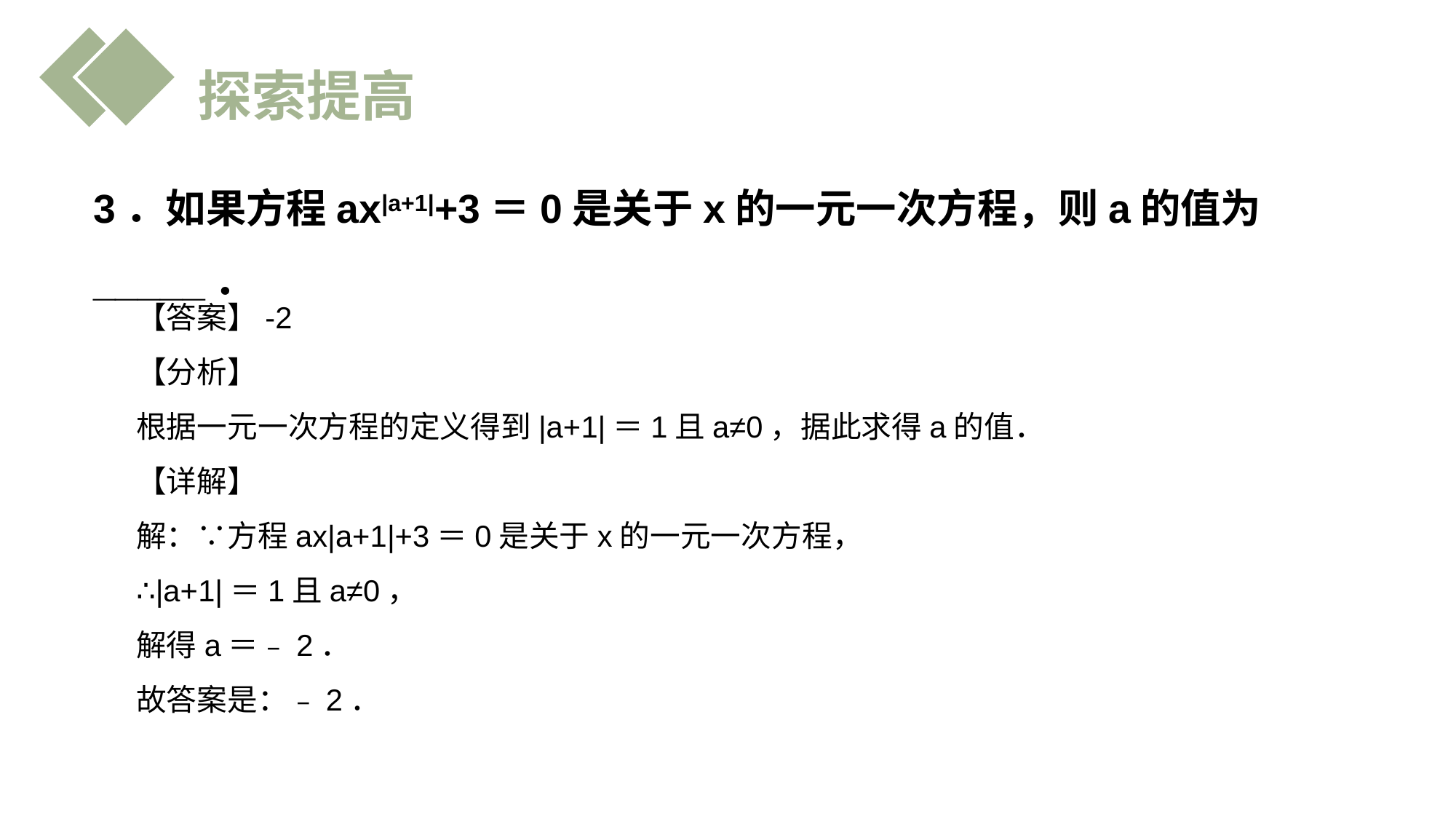

探索提高
3．如果方程ax|a+1|+3＝0是关于x的一元一次方程，则a的值为_____．
【答案】-2
【分析】
根据一元一次方程的定义得到|a+1|＝1且a≠0，据此求得a的值．
【详解】
解：∵方程ax|a+1|+3＝0是关于x的一元一次方程，
∴|a+1|＝1且a≠0，
解得a＝﹣2．
故答案是：﹣2．